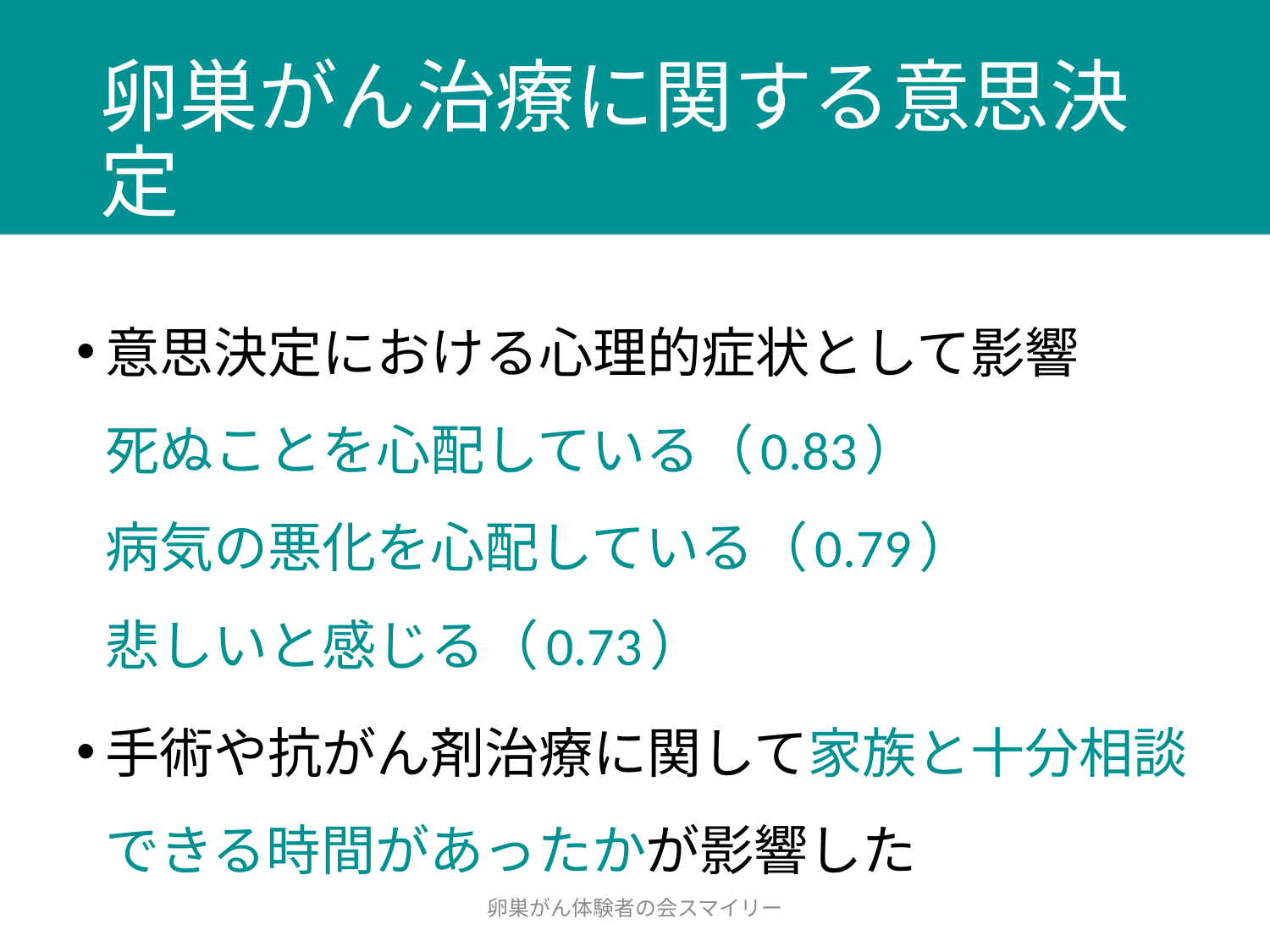

# 卵巣がん治療に関する意思決定
意思決定における心理的症状として影響
死ぬことを心配している（0.83）
病気の悪化を心配している（0.79）
悲しいと感じる（0.73）
手術や抗がん剤治療に関して家族と十分相談できる時間があったかが影響した
卵巣がん体験者の会スマイリー